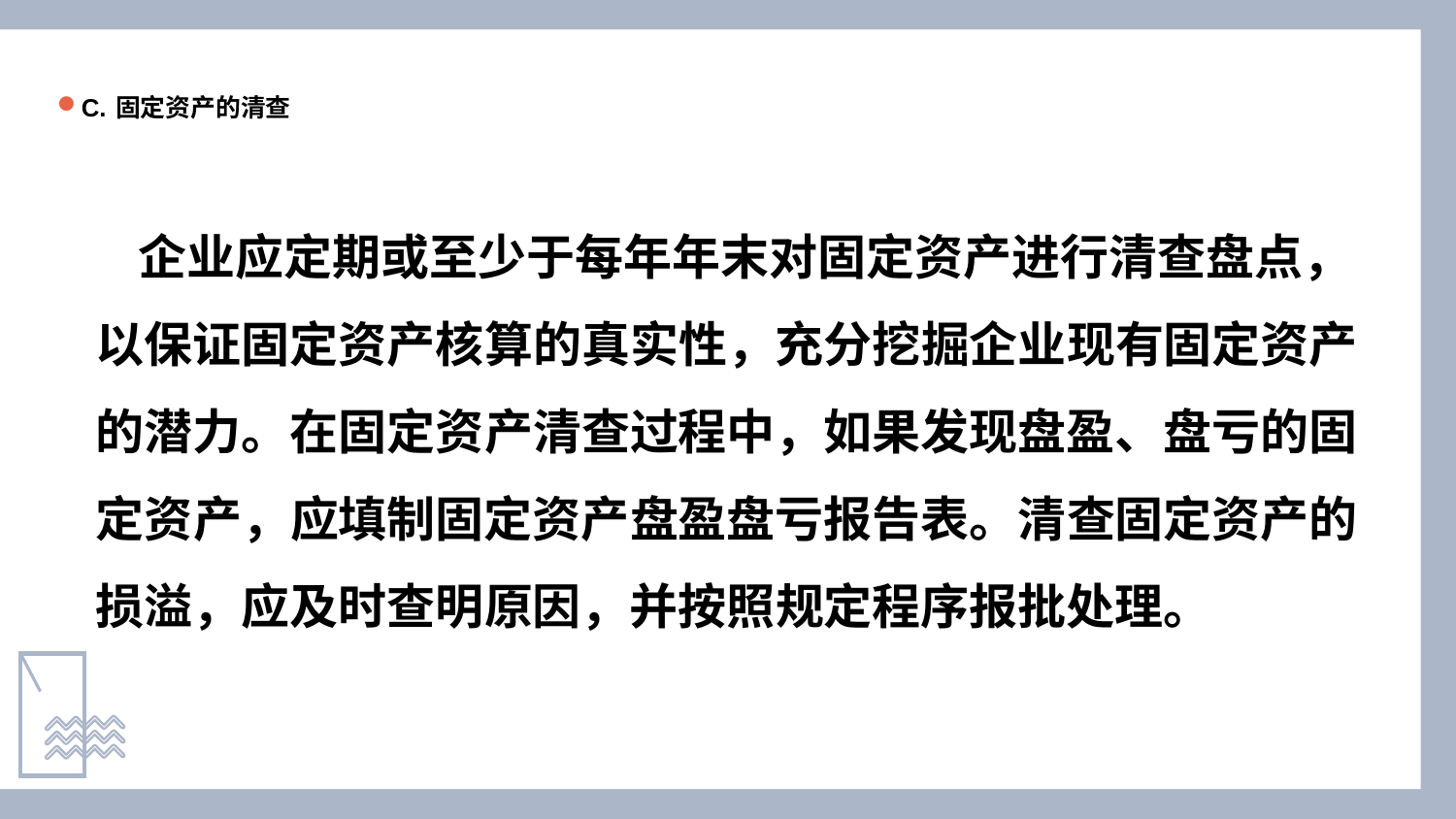

# C. 固定资产的清查
企业应定期或至少于每年年末对固定资产进行清查盘点，以保证固定资产核算的真实性，充分挖掘企业现有固定资产的潜力。在固定资产清查过程中，如果发现盘盈、盘亏的固定资产，应填制固定资产盘盈盘亏报告表。清查固定资产的损溢，应及时查明原因，并按照规定程序报批处理。